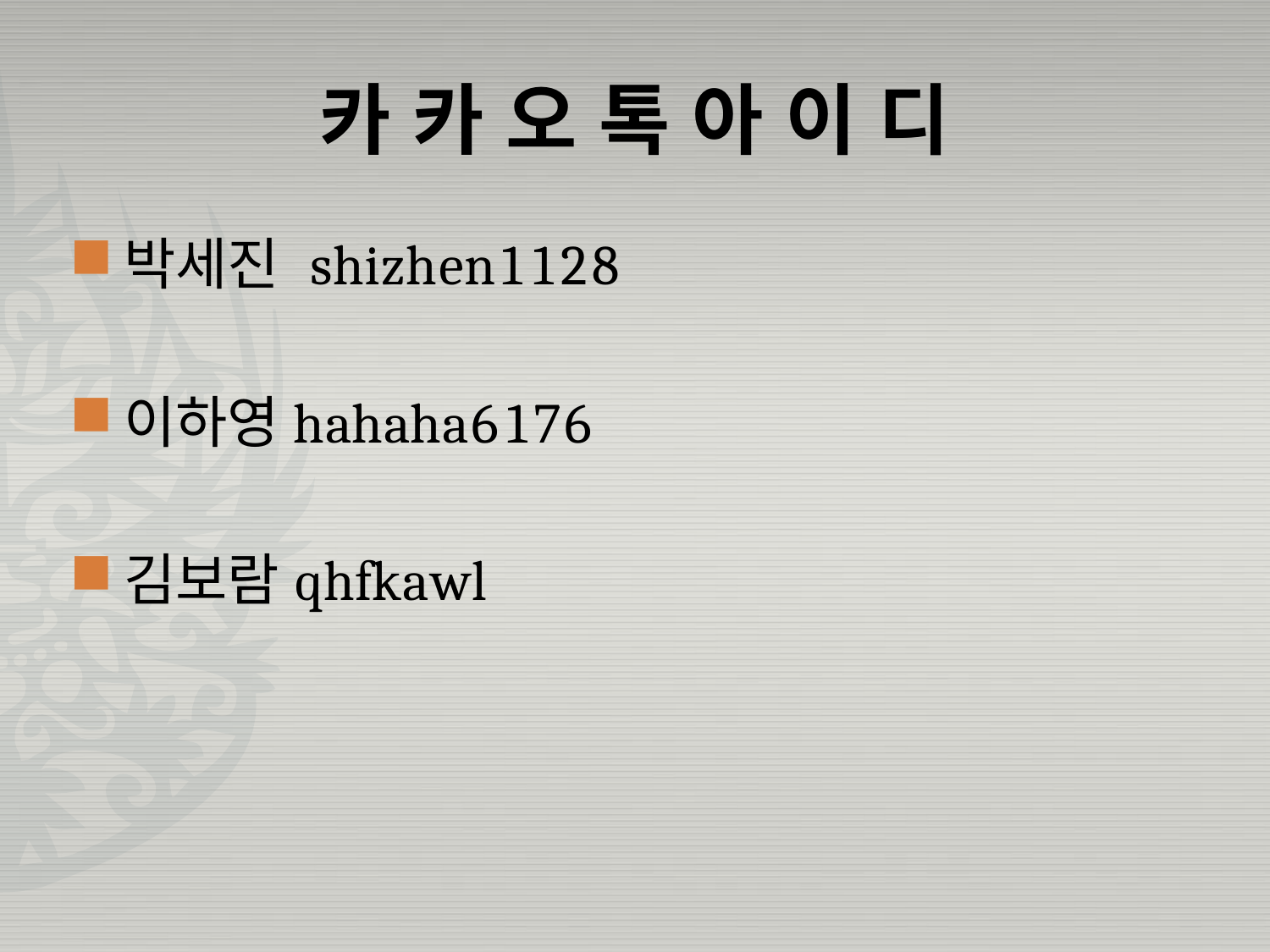

# 카 카 오 톡 아 이 디
박세진 shizhen1128

이하영hahaha6176

김보람qhfkawl